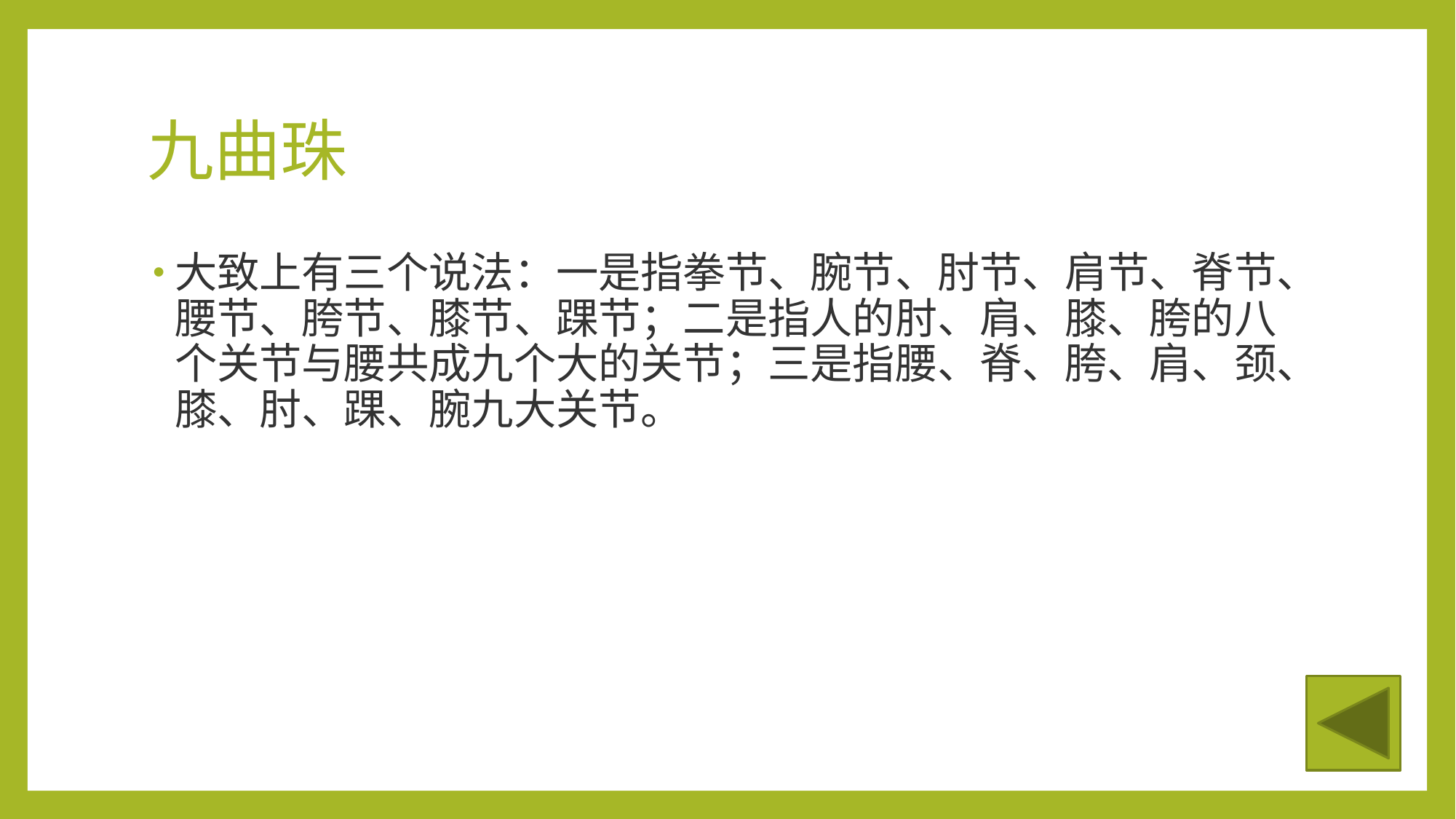

# 九曲珠
大致上有三个说法：一是指拳节、腕节、肘节、肩节、脊节、腰节、胯节、膝节、踝节；二是指人的肘、肩、膝、胯的八个关节与腰共成九个大的关节；三是指腰、脊、胯、肩、颈、膝、肘、踝、腕九大关节。